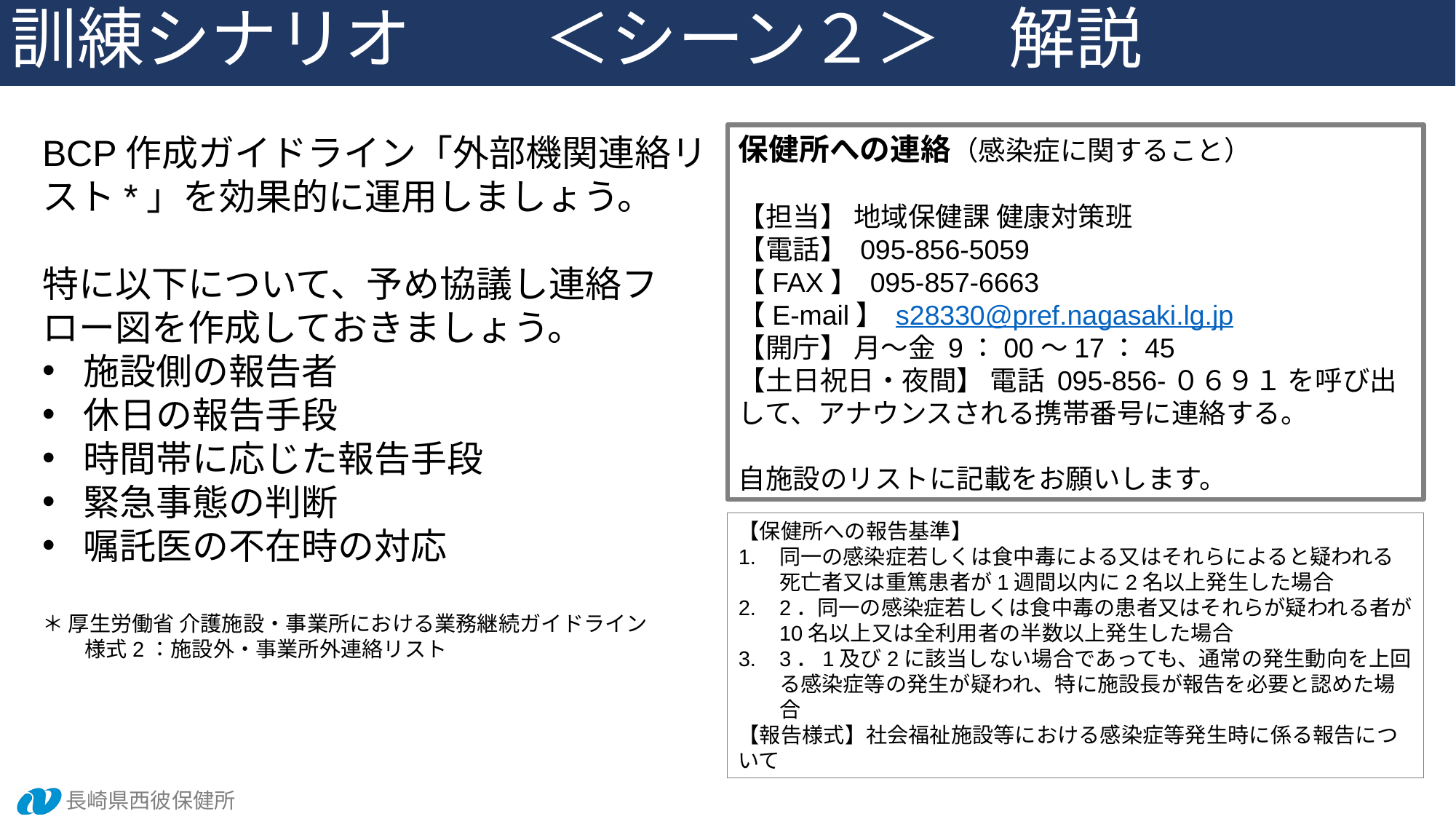

訓練シナリオ　　＜シーン２＞　解説
BCP作成ガイドライン「外部機関連絡リスト*」を効果的に運用しましょう。

特に以下について、予め協議し連絡フロー図を作成しておきましょう。
施設側の報告者
休日の報告手段
時間帯に応じた報告手段
緊急事態の判断
嘱託医の不在時の対応

＊ 厚生労働省 介護施設・事業所における業務継続ガイドライン
　　様式2：施設外・事業所外連絡リスト
保健所への連絡（感染症に関すること）

【担当】 地域保健課 健康対策班
【電話】 095-856-5059
【FAX】 095-857-6663
【E-mail】 s28330@pref.nagasaki.lg.jp
【開庁】 月～金 9：00～17：45
【土日祝日・夜間】 電話 095-856-０６９１ を呼び出して、アナウンスされる携帯番号に連絡する。

自施設のリストに記載をお願いします。
【保健所への報告基準】
同一の感染症若しくは食中毒による又はそれらによると疑われる死亡者又は重篤患者が1週間以内に2名以上発生した場合
2．同一の感染症若しくは食中毒の患者又はそれらが疑われる者が10名以上又は全利用者の半数以上発生した場合
3．1及び2に該当しない場合であっても、通常の発生動向を上回る感染症等の発生が疑われ、特に施設長が報告を必要と認めた場合
【報告様式】社会福祉施設等における感染症等発生時に係る報告について